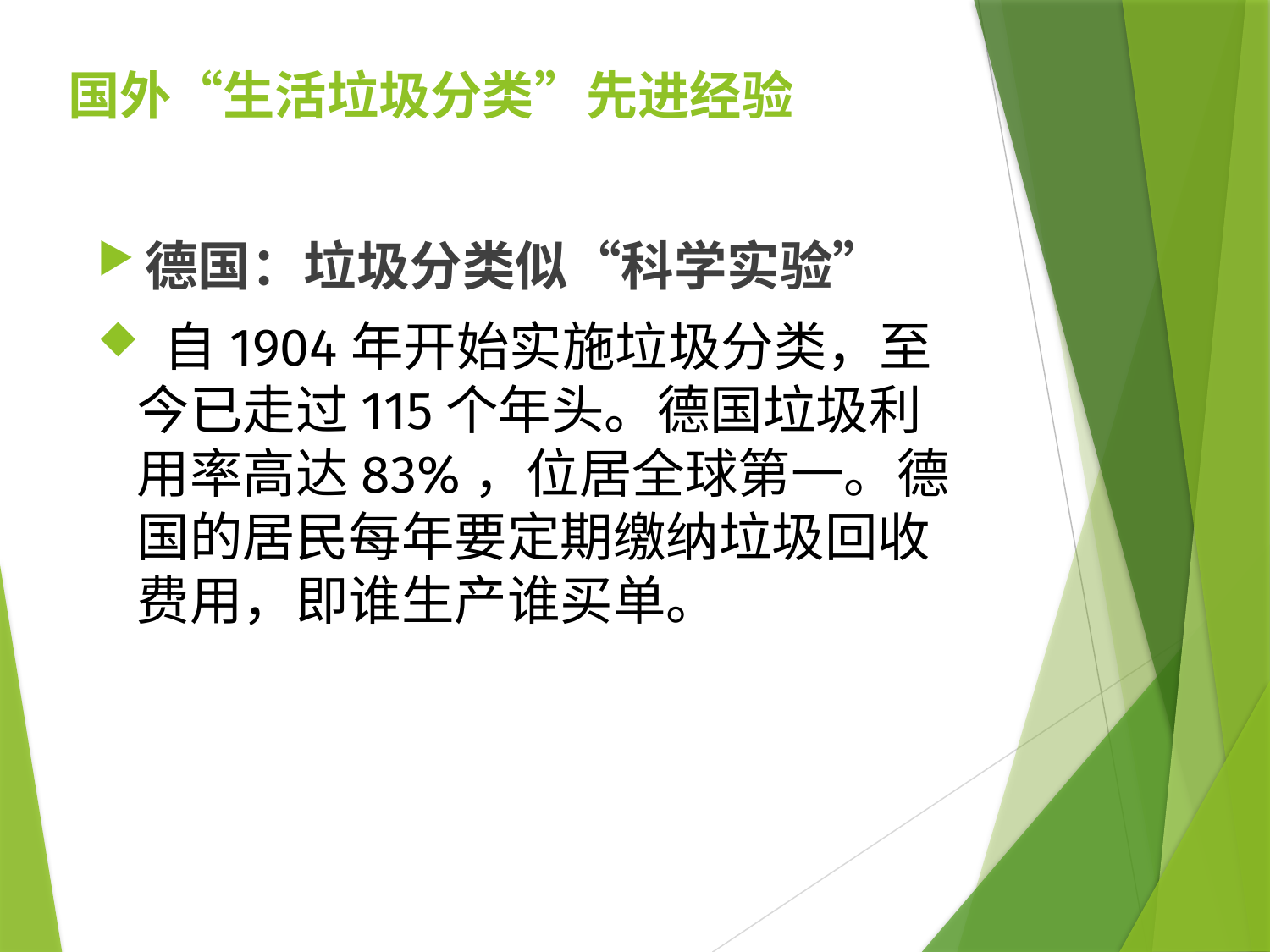

# 国外“生活垃圾分类”先进经验
德国：垃圾分类似“科学实验”
 自1904年开始实施垃圾分类，至今已走过115个年头。德国垃圾利用率高达83%，位居全球第一。德国的居民每年要定期缴纳垃圾回收费用，即谁生产谁买单。